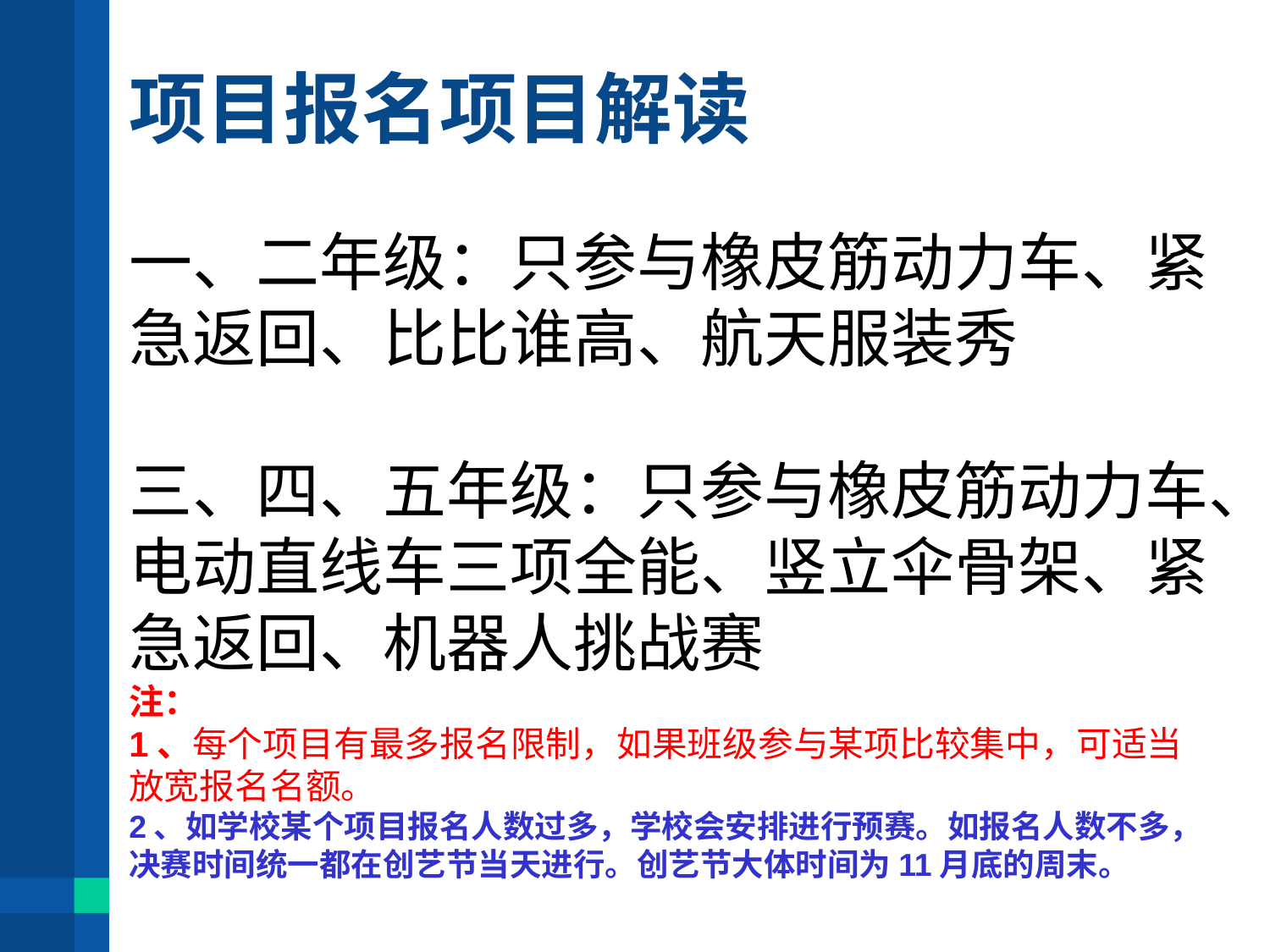

# 项目报名项目解读
一、二年级：只参与橡皮筋动力车、紧急返回、比比谁高、航天服装秀

三、四、五年级：只参与橡皮筋动力车、电动直线车三项全能、竖立伞骨架、紧急返回、机器人挑战赛
注：
1、每个项目有最多报名限制，如果班级参与某项比较集中，可适当放宽报名名额。
2、如学校某个项目报名人数过多，学校会安排进行预赛。如报名人数不多，决赛时间统一都在创艺节当天进行。创艺节大体时间为11月底的周末。